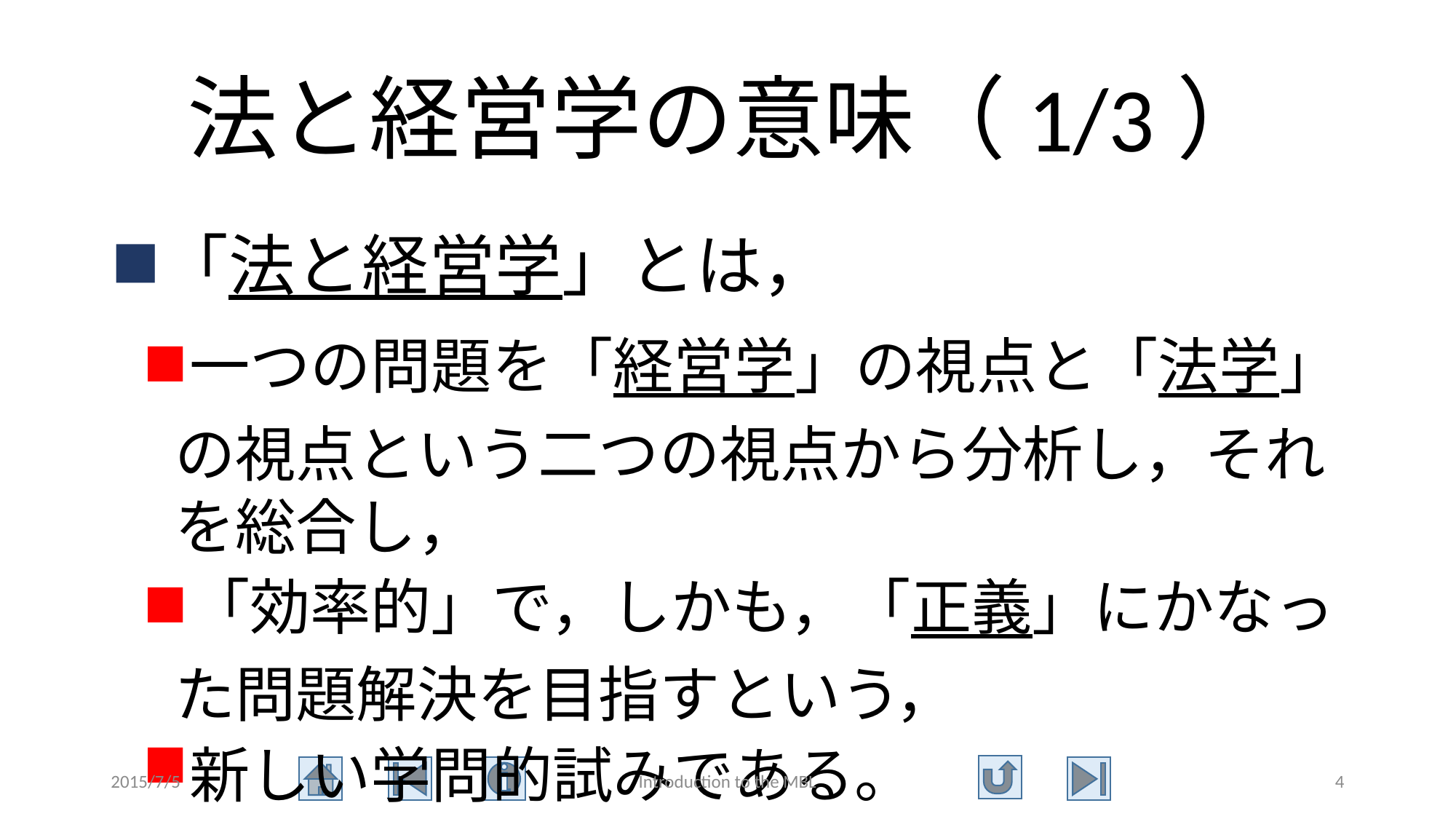

# 法と経営学の意味（1/3）
「法と経営学」とは，
一つの問題を「経営学」の視点と「法学」の視点という二つの視点から分析し，それを総合し，
「効率的」で，しかも，「正義」にかなった問題解決を目指すという，
新しい学問的試みである。
2015/7/5
Introduction to the MBL
4